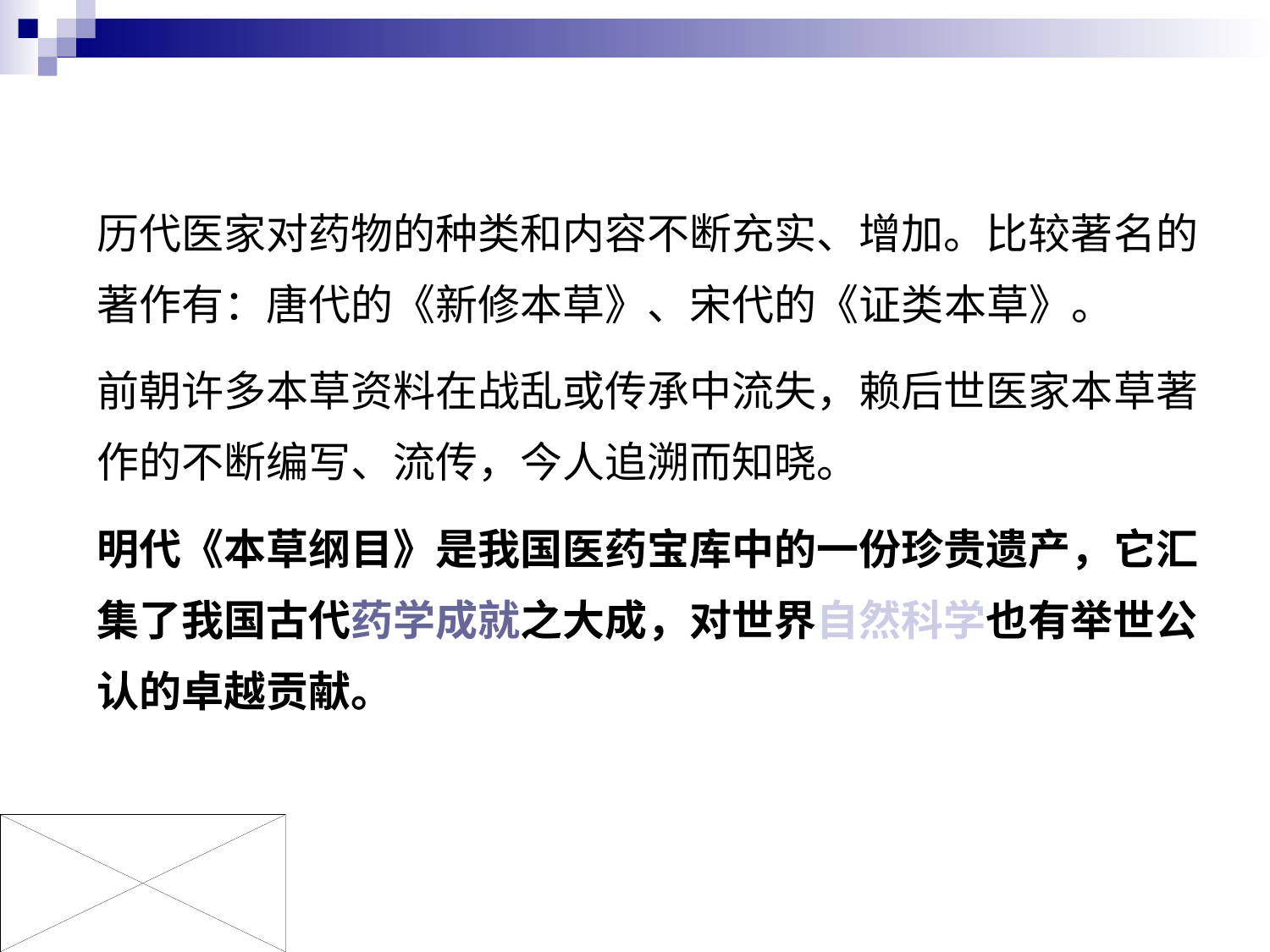

历代医家对药物的种类和内容不断充实、增加。比较著名的著作有：唐代的《新修本草》、宋代的《证类本草》。
前朝许多本草资料在战乱或传承中流失，赖后世医家本草著作的不断编写、流传，今人追溯而知晓。
明代《本草纲目》是我国医药宝库中的一份珍贵遗产，它汇集了我国古代药学成就之大成，对世界自然科学也有举世公认的卓越贡献。